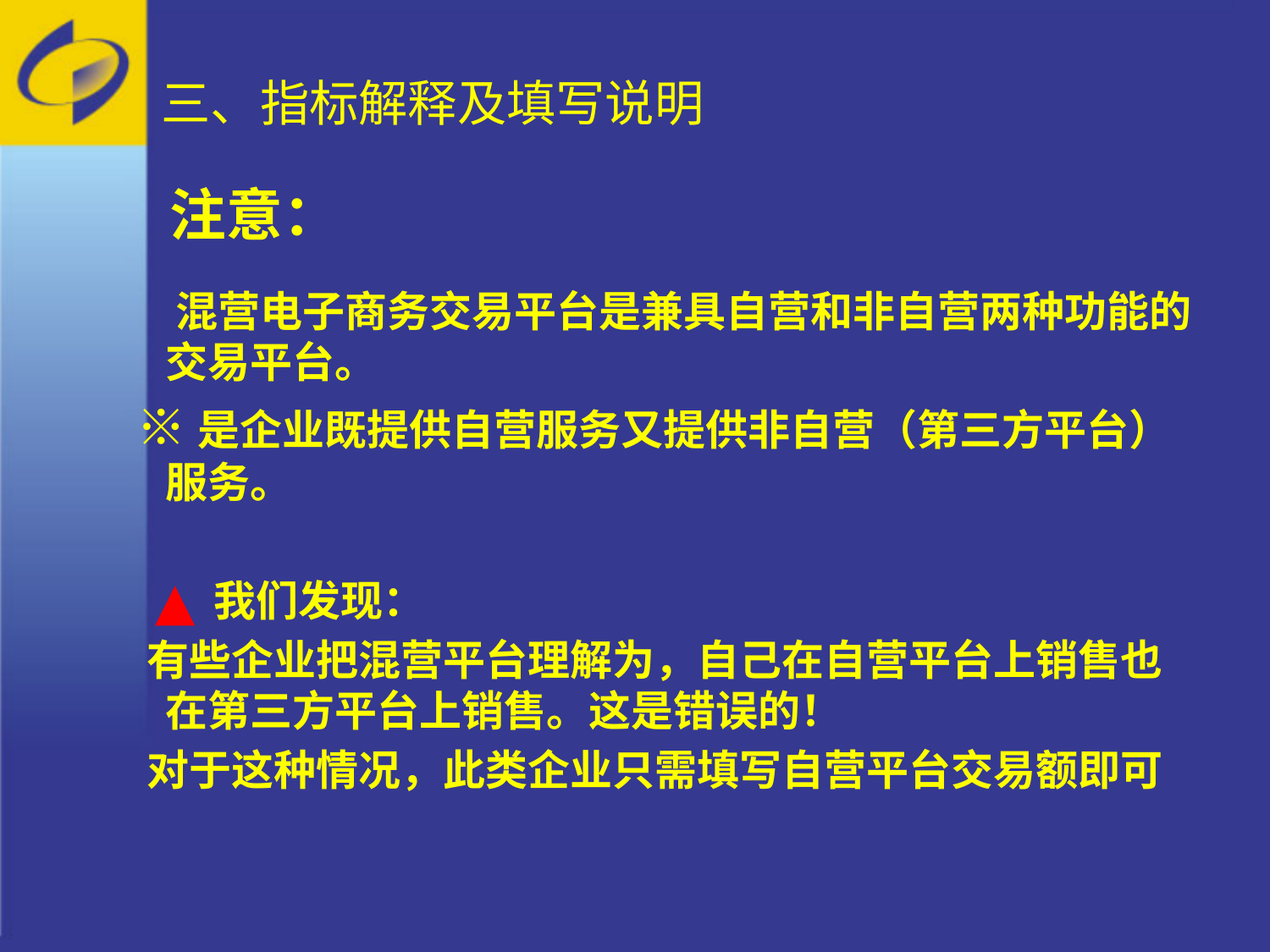

三、指标解释及填写说明

   注意：

     混营电子商务交易平台是兼具自营和非自营两种功能的交易平台。
  ※是企业既提供自营服务又提供非自营（第三方平台）服务。

         我们发现：
  有些企业把混营平台理解为，自己在自营平台上销售也在第三方平台上销售。这是错误的！
  对于这种情况，此类企业只需填写自营平台交易额即可